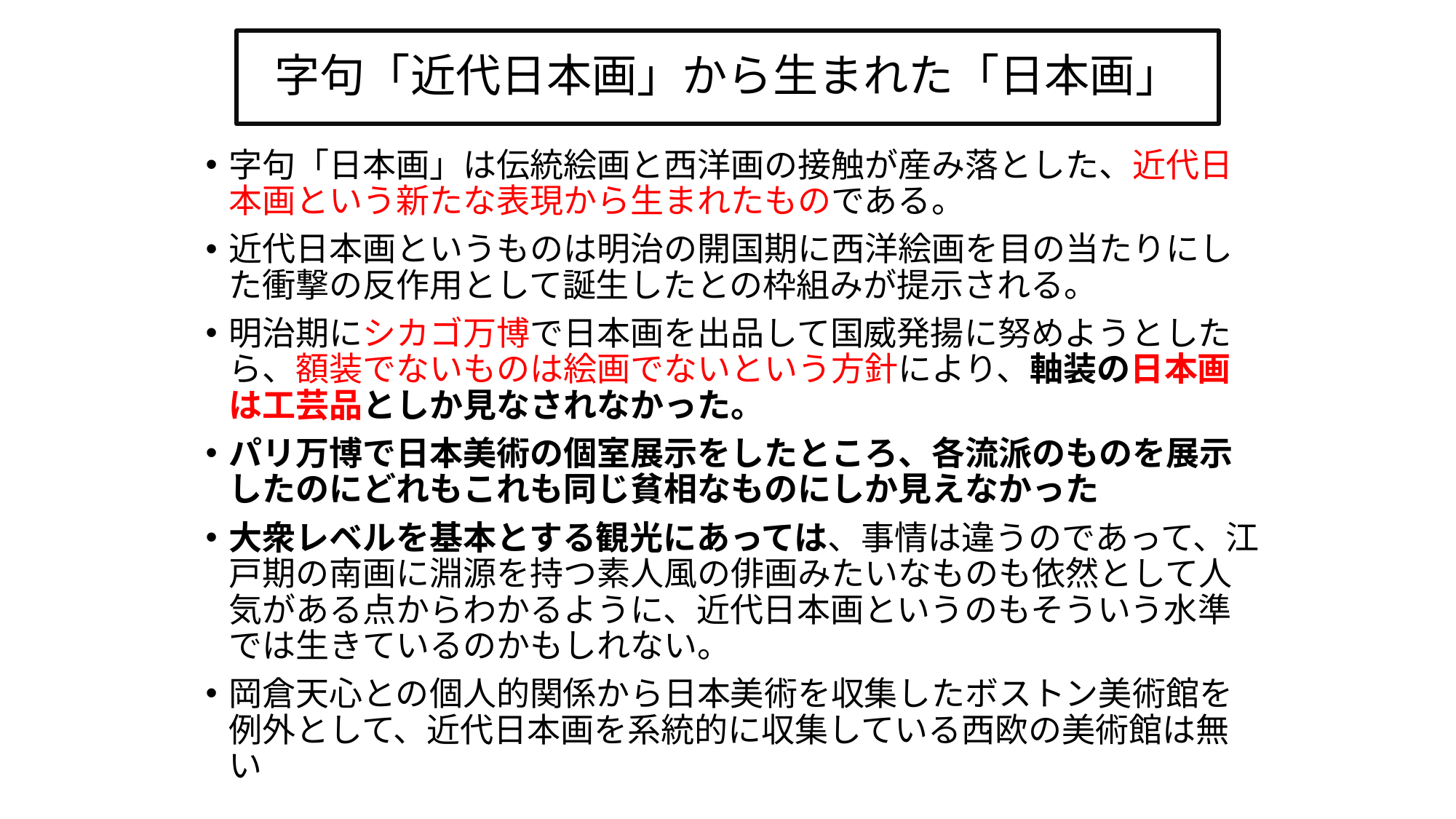

# 字句「近代日本画」から生まれた「日本画」
字句「日本画」は伝統絵画と西洋画の接触が産み落とした、近代日本画という新たな表現から生まれたものである。
近代日本画というものは明治の開国期に西洋絵画を目の当たりにした衝撃の反作用として誕生したとの枠組みが提示される。
明治期にシカゴ万博で日本画を出品して国威発揚に努めようとしたら、額装でないものは絵画でないという方針により、軸装の日本画は工芸品としか見なされなかった。
パリ万博で日本美術の個室展示をしたところ、各流派のものを展示したのにどれもこれも同じ貧相なものにしか見えなかった
大衆レベルを基本とする観光にあっては、事情は違うのであって、江戸期の南画に淵源を持つ素人風の俳画みたいなものも依然として人気がある点からわかるように、近代日本画というのもそういう水準では生きているのかもしれない。
岡倉天心との個人的関係から日本美術を収集したボストン美術館を例外として、近代日本画を系統的に収集している西欧の美術館は無い